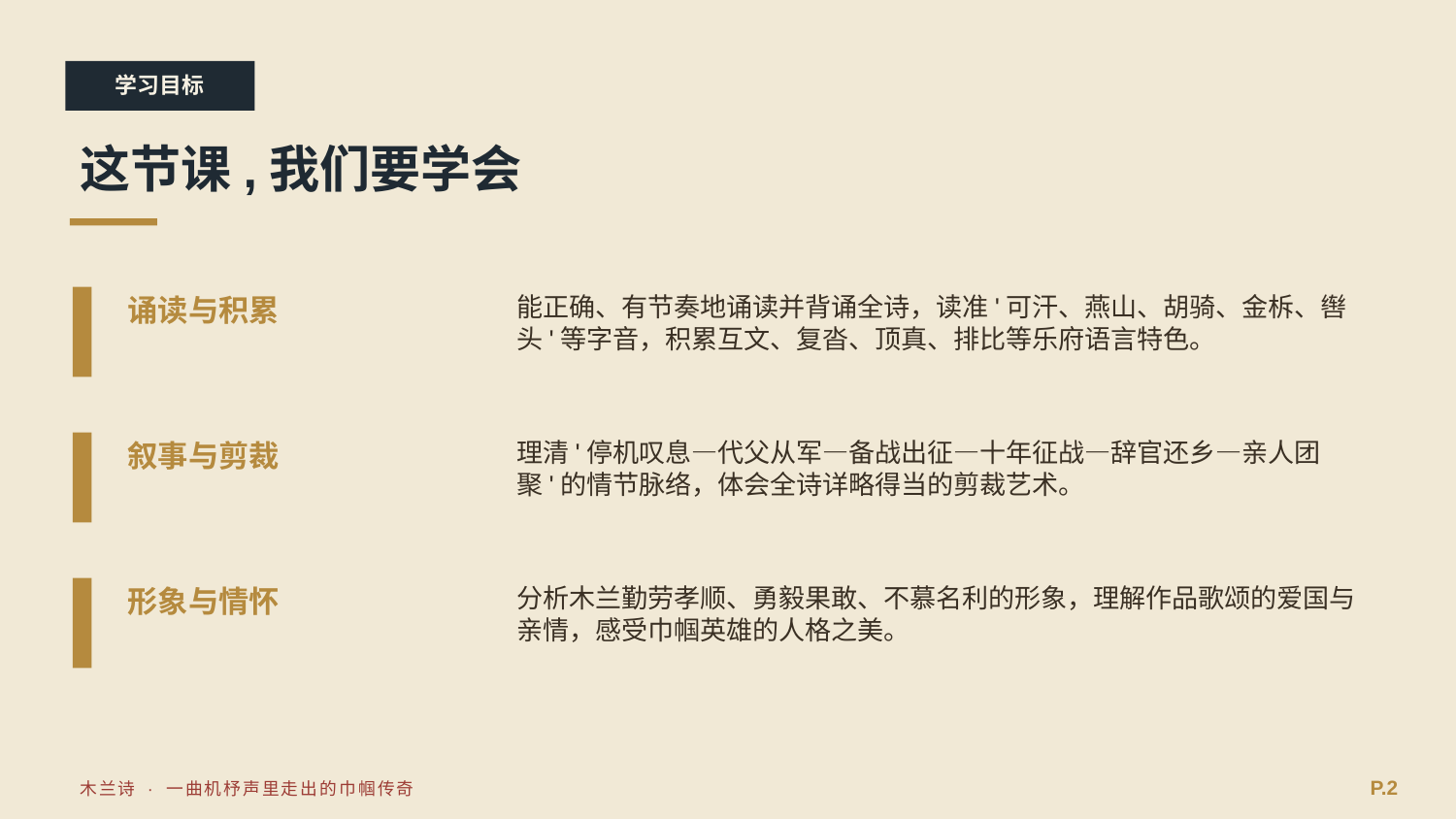

学习目标

这节课,我们要学会

诵读与积累
能正确、有节奏地诵读并背诵全诗，读准'可汗、燕山、胡骑、金柝、辔头'等字音，积累互文、复沓、顶真、排比等乐府语言特色。

叙事与剪裁
理清'停机叹息—代父从军—备战出征—十年征战—辞官还乡—亲人团聚'的情节脉络，体会全诗详略得当的剪裁艺术。

形象与情怀
分析木兰勤劳孝顺、勇毅果敢、不慕名利的形象，理解作品歌颂的爱国与亲情，感受巾帼英雄的人格之美。

P.2
木兰诗 · 一曲机杼声里走出的巾帼传奇